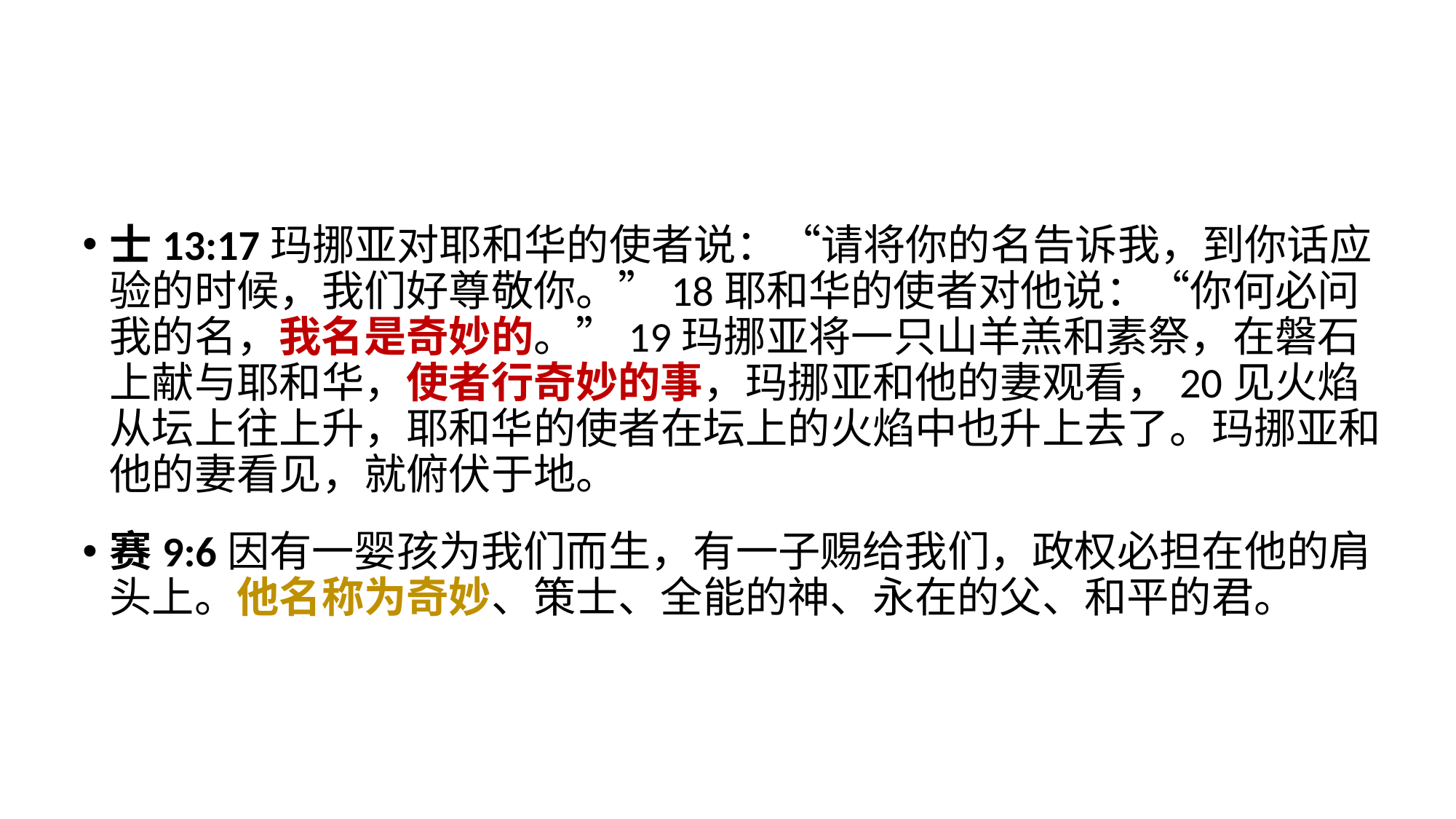

士13:17玛挪亚对耶和华的使者说：“请将你的名告诉我，到你话应验的时候，我们好尊敬你。”18耶和华的使者对他说：“你何必问我的名，我名是奇妙的。”19玛挪亚将一只山羊羔和素祭，在磐石上献与耶和华，使者行奇妙的事，玛挪亚和他的妻观看，20见火焰从坛上往上升，耶和华的使者在坛上的火焰中也升上去了。玛挪亚和他的妻看见，就俯伏于地。

赛9:6因有一婴孩为我们而生，有一子赐给我们，政权必担在他的肩头上。他名称为奇妙、策士、全能的神、永在的父、和平的君。